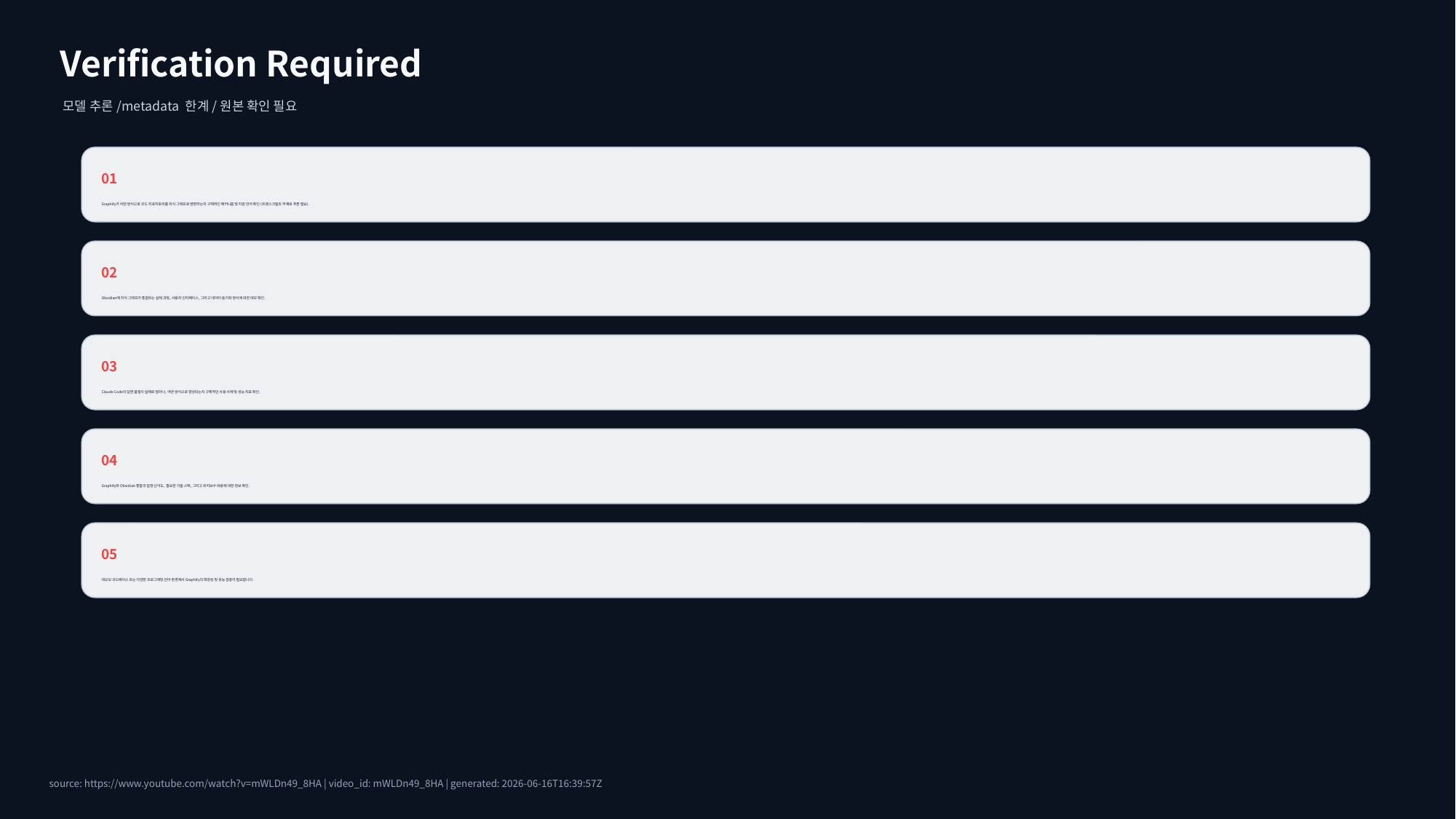

Verification Required
모델 추론/metadata 한계/원본 확인 필요

01
Graphify가 어떤 방식으로 코드 리포지토리를 지식 그래프로 변환하는지 구체적인 메커니즘 및 지원 언어 확인 (트랜스크립트 부재로 추론 필요).

02
Obsidian에 지식 그래프가 통합되는 실제 과정, 사용자 인터페이스, 그리고 데이터 동기화 방식에 대한 데모 확인.

03
Claude Code의 답변 품질이 실제로 얼마나, 어떤 방식으로 향상되는지 구체적인 사용 사례 및 성능 지표 확인.

04
Graphify와 Obsidian 통합의 설정 난이도, 필요한 기술 스택, 그리고 유지보수 비용에 대한 정보 확인.

05
대규모 코드베이스 또는 다양한 프로그래밍 언어 환경에서 Graphify의 확장성 및 성능 검증이 필요합니다.
source: https://www.youtube.com/watch?v=mWLDn49_8HA | video_id: mWLDn49_8HA | generated: 2026-06-16T16:39:57Z